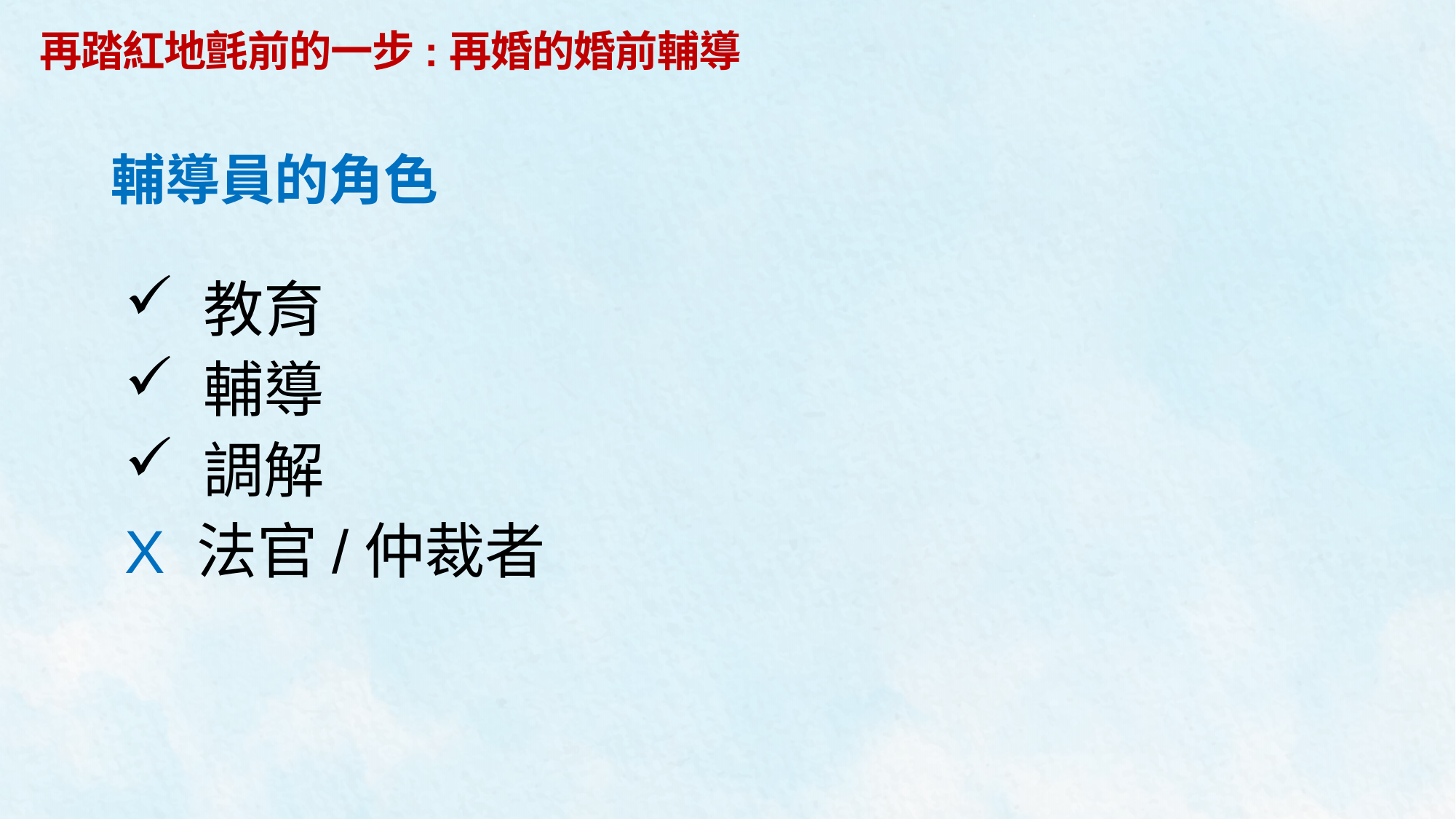

再踏紅地氈前的一步:再婚的婚前輔導
# 輔導員的角色
 教育
 輔導
 調解
X 法官/仲裁者